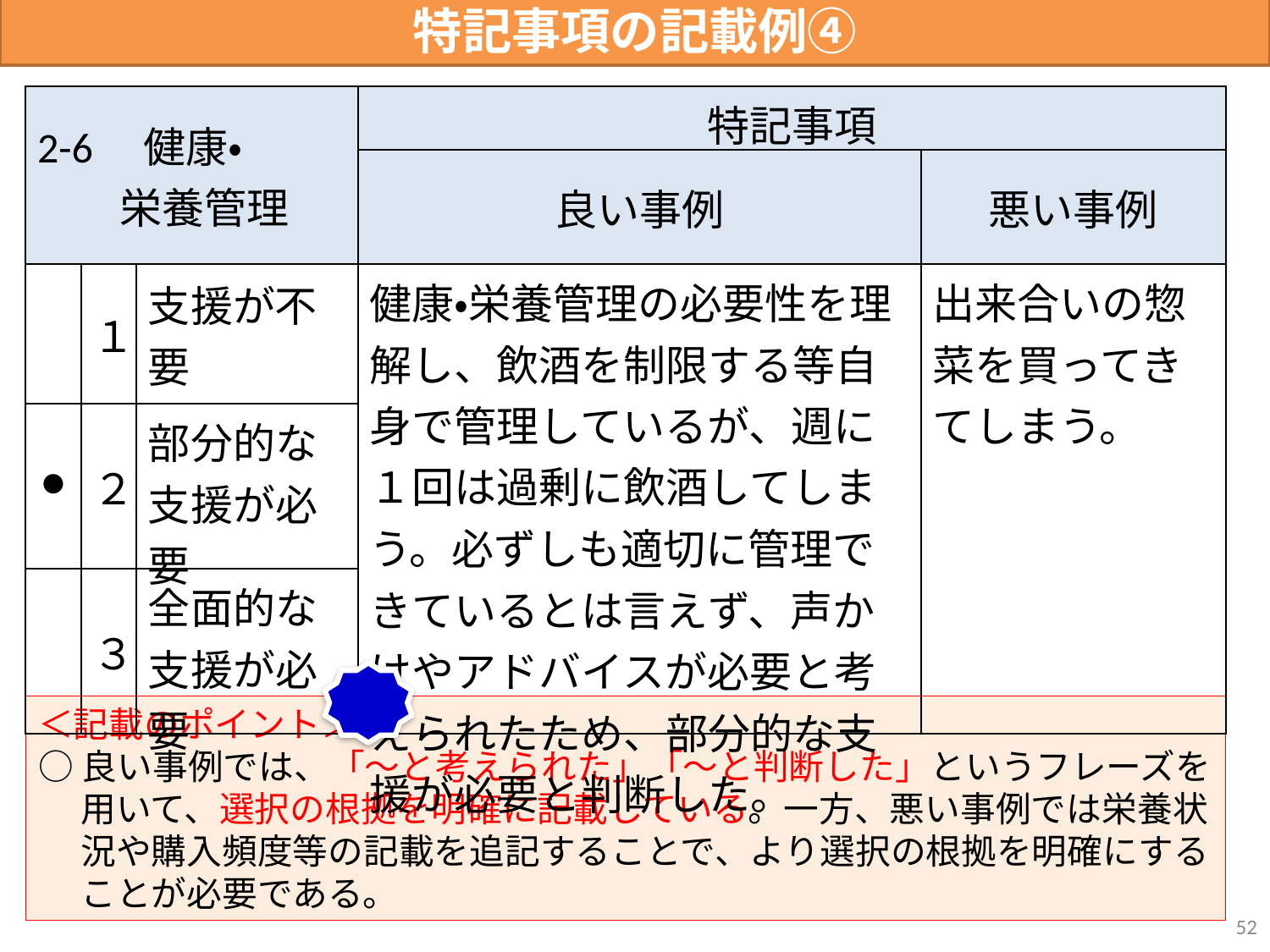

特記事項の記載例④
| 2-6　健康・ 栄養管理 |  |  | 特記事項 |  |
| --- | --- | --- | --- | --- |
|  |  |  | 良い事例 | 悪い事例 |
|  | １ | 支援が不要 | 健康・栄養管理の必要性を理解し、飲酒を制限する等自身で管理しているが、週に１回は過剰に飲酒してしまう。必ずしも適切に管理できているとは言えず、声かけやアドバイスが必要と考えられたため、部分的な支援が必要と判断した。 | 出来合いの惣菜を買ってきてしまう。 |
| ● | ２ | 部分的な 支援が必要 |  |  |
|  | ３ | 全面的な 支援が必要 |  |  |

＜記載のポイント＞
○良い事例では、「～と考えられた」「～と判断した」というフレーズを用いて、選択の根拠を明確に記載している。一方、悪い事例では栄養状況や購入頻度等の記載を追記することで、より選択の根拠を明確にすることが必要である。
52